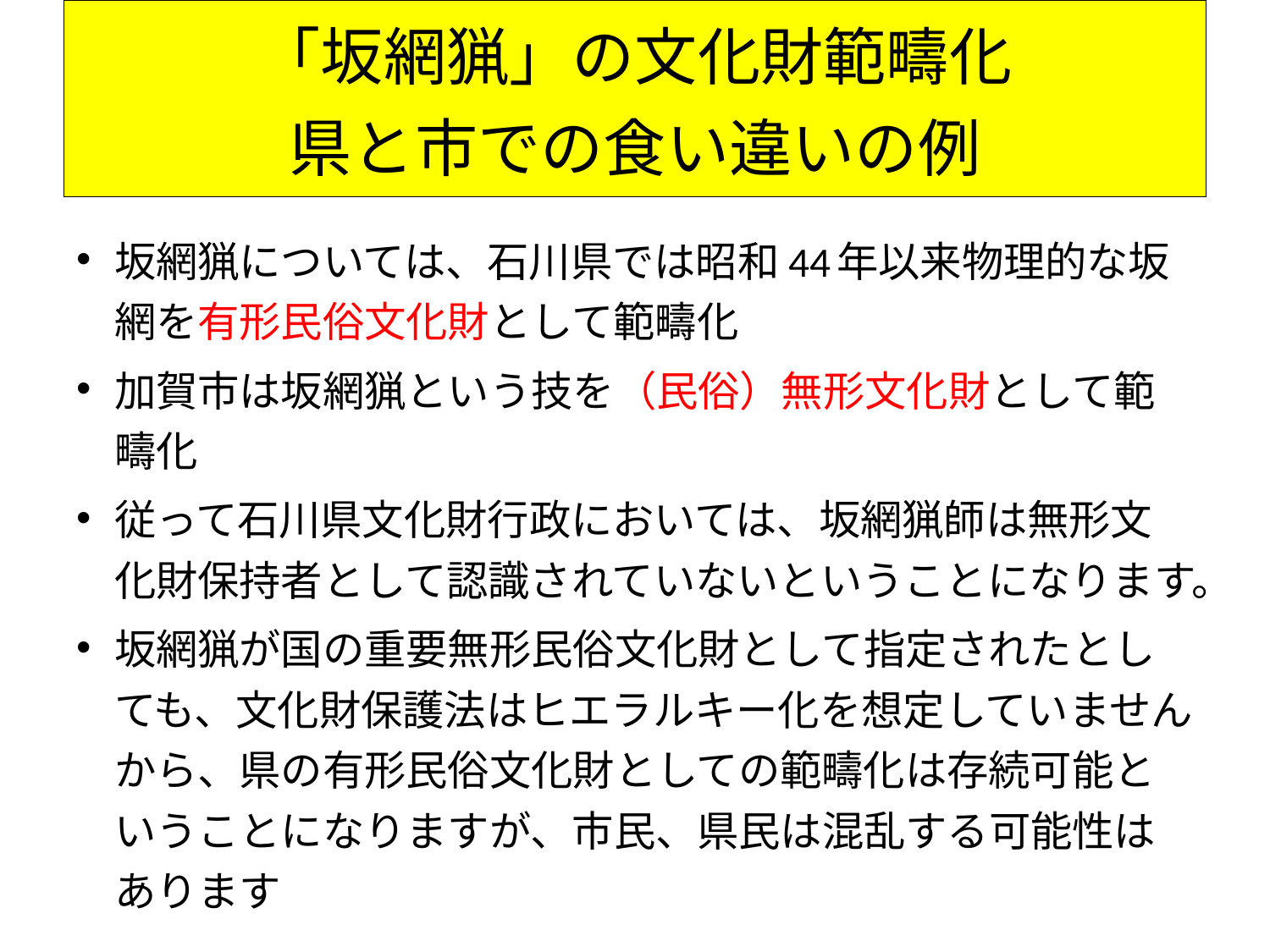

# 「坂網猟」の文化財範疇化 県と市での食い違いの例
坂網猟については、石川県では昭和44年以来物理的な坂網を有形民俗文化財として範疇化
加賀市は坂網猟という技を（民俗）無形文化財として範疇化
従って石川県文化財行政においては、坂網猟師は無形文化財保持者として認識されていないということになります。
坂網猟が国の重要無形民俗文化財として指定されたとしても、文化財保護法はヒエラルキー化を想定していませんから、県の有形民俗文化財としての範疇化は存続可能ということになりますが、市民、県民は混乱する可能性はあります